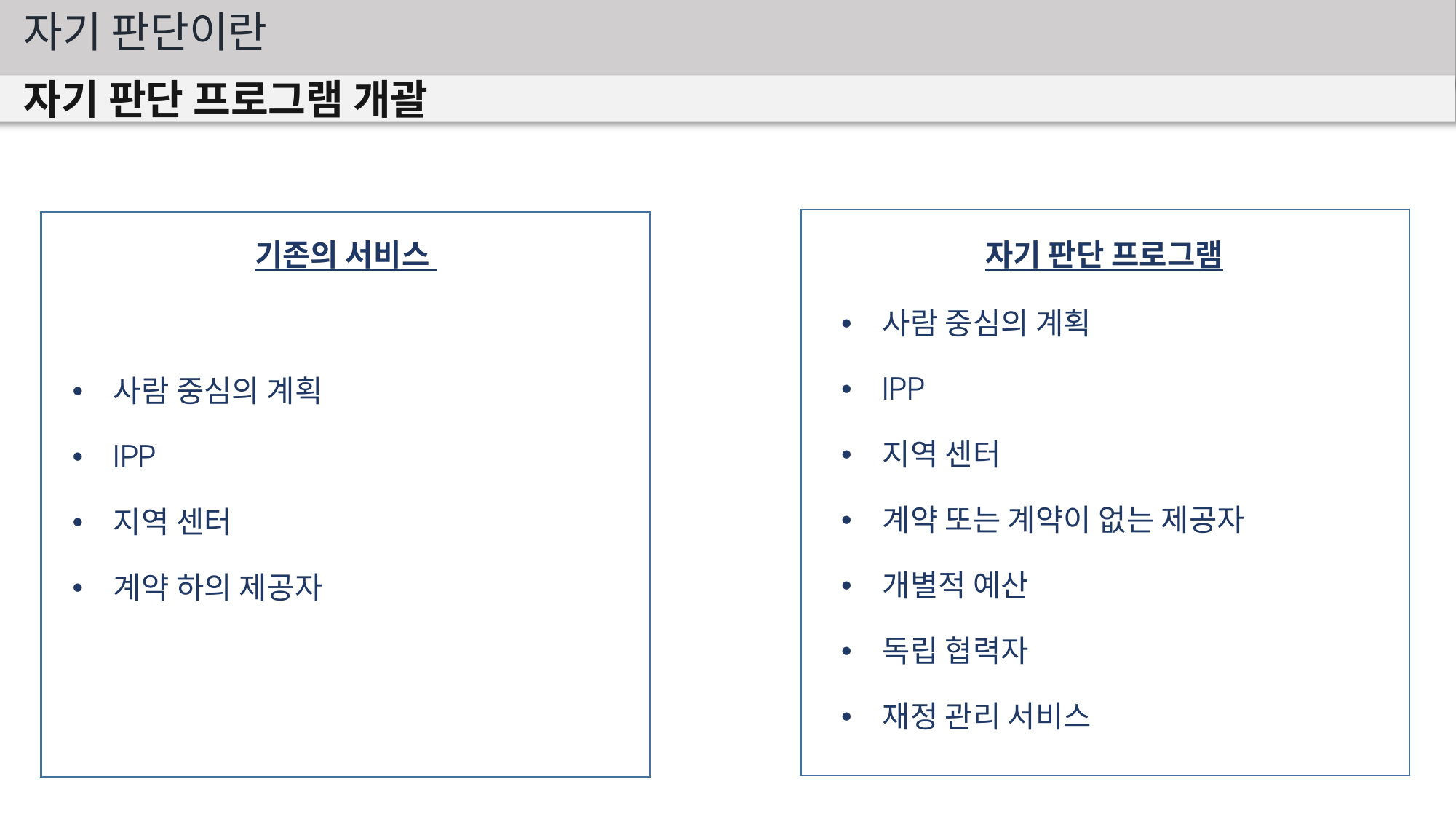

자기 판단이란
자기 판단 프로그램 개괄

기존의 서비스
자기 판단 프로그램

사람 중심의 계획

IPP

지역 센터

계약 하의 제공자
사람 중심의 계획

IPP

지역 센터

계약 또는 계약이 없는 제공자

개별적 예산

독립 협력자

재정 관리 서비스